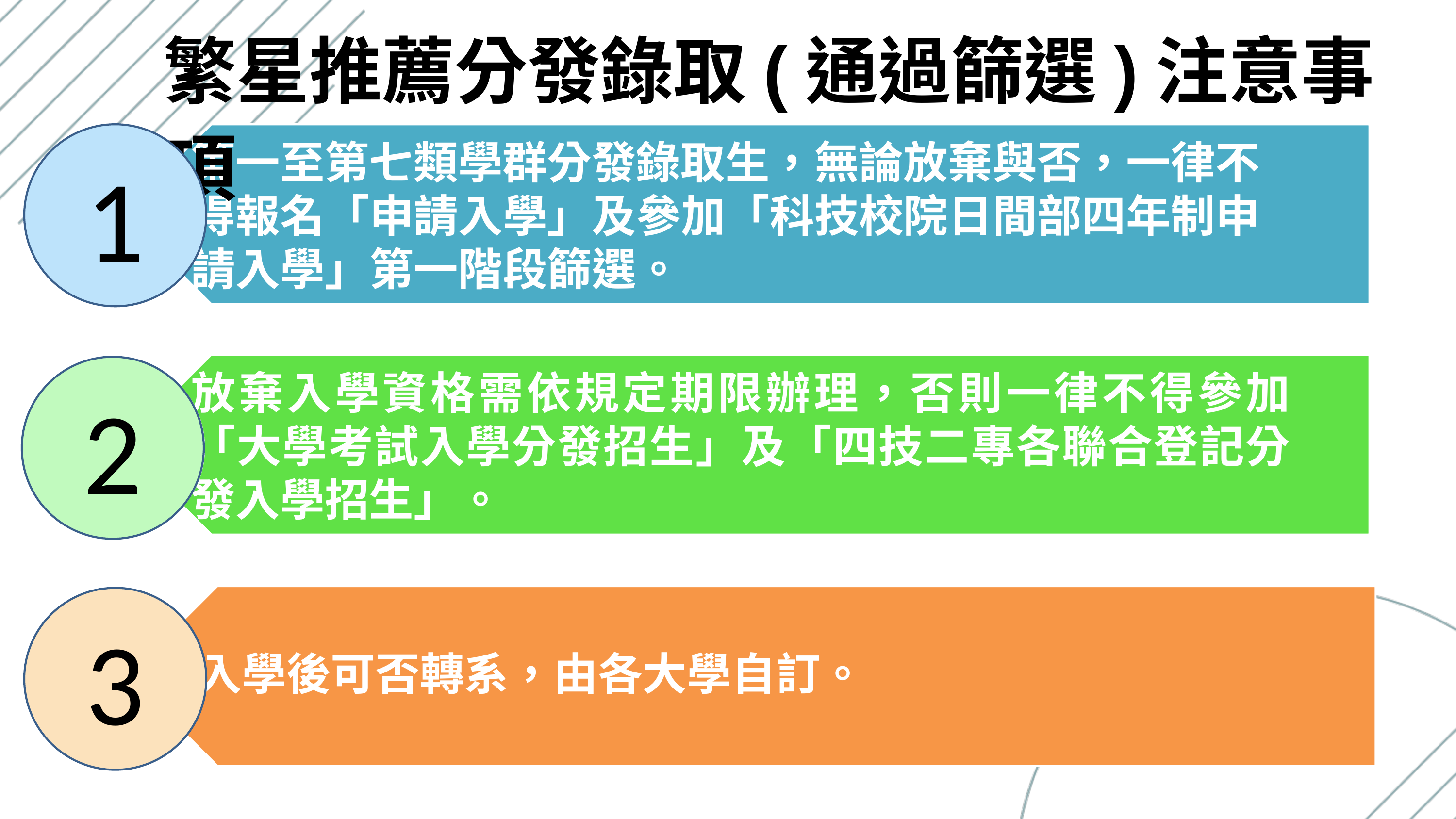

繁星推薦分發錄取(通過篩選)注意事項
第一至第七類學群分發錄取生，無論放棄與否，一律不得報名「申請入學」及參加「科技校院日間部四年制申請入學」第一階段篩選。
放棄入學資格需依規定期限辦理，否則一律不得參加「大學考試入學分發招生」及「四技二專各聯合登記分發入學招生」。
入學後可否轉系，由各大學自訂。
1
2
3